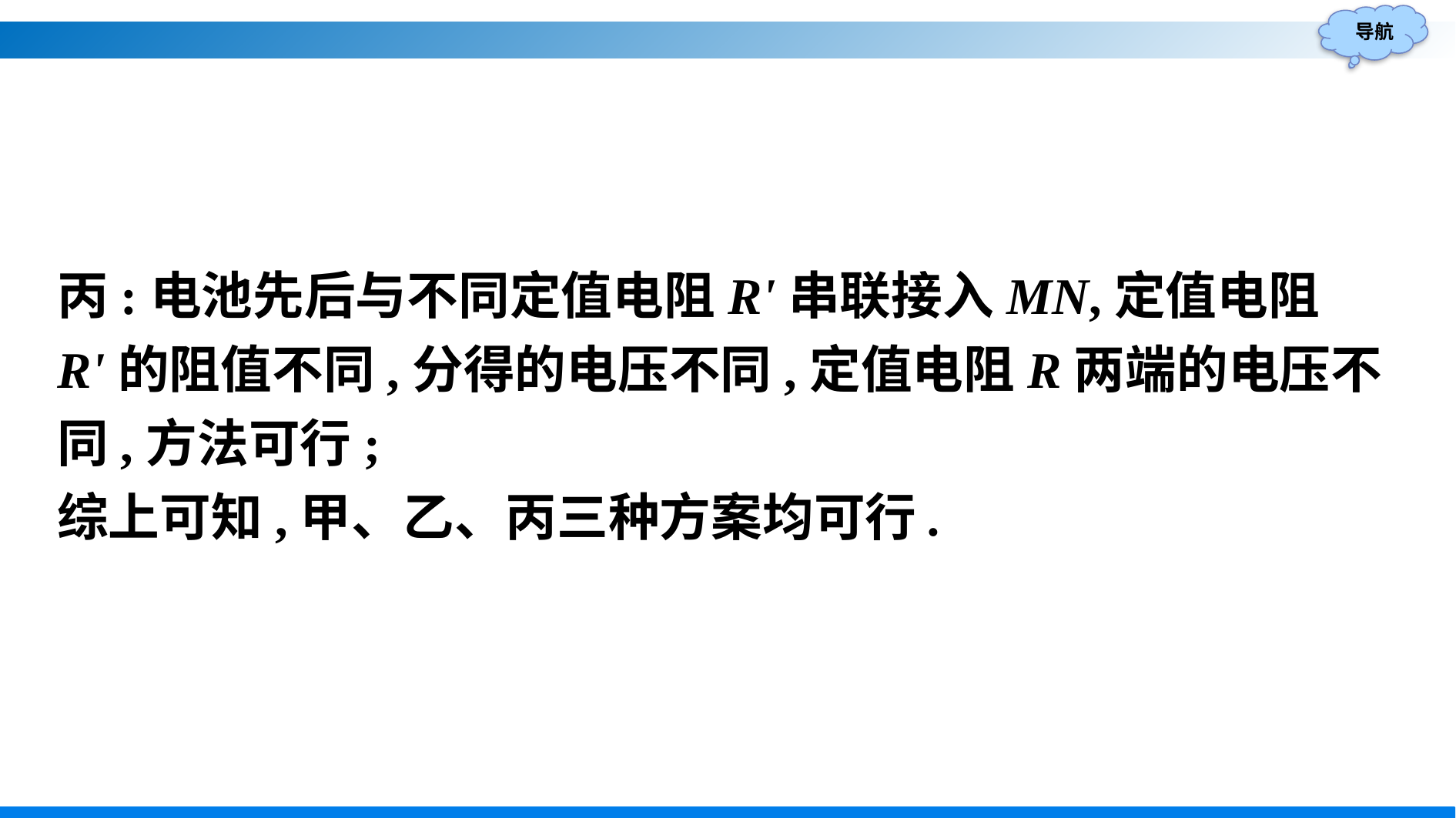

丙:电池先后与不同定值电阻R'串联接入MN,定值电阻R'的阻值不同,分得的电压不同,定值电阻R两端的电压不同,方法可行;
综上可知,甲、乙、丙三种方案均可行.